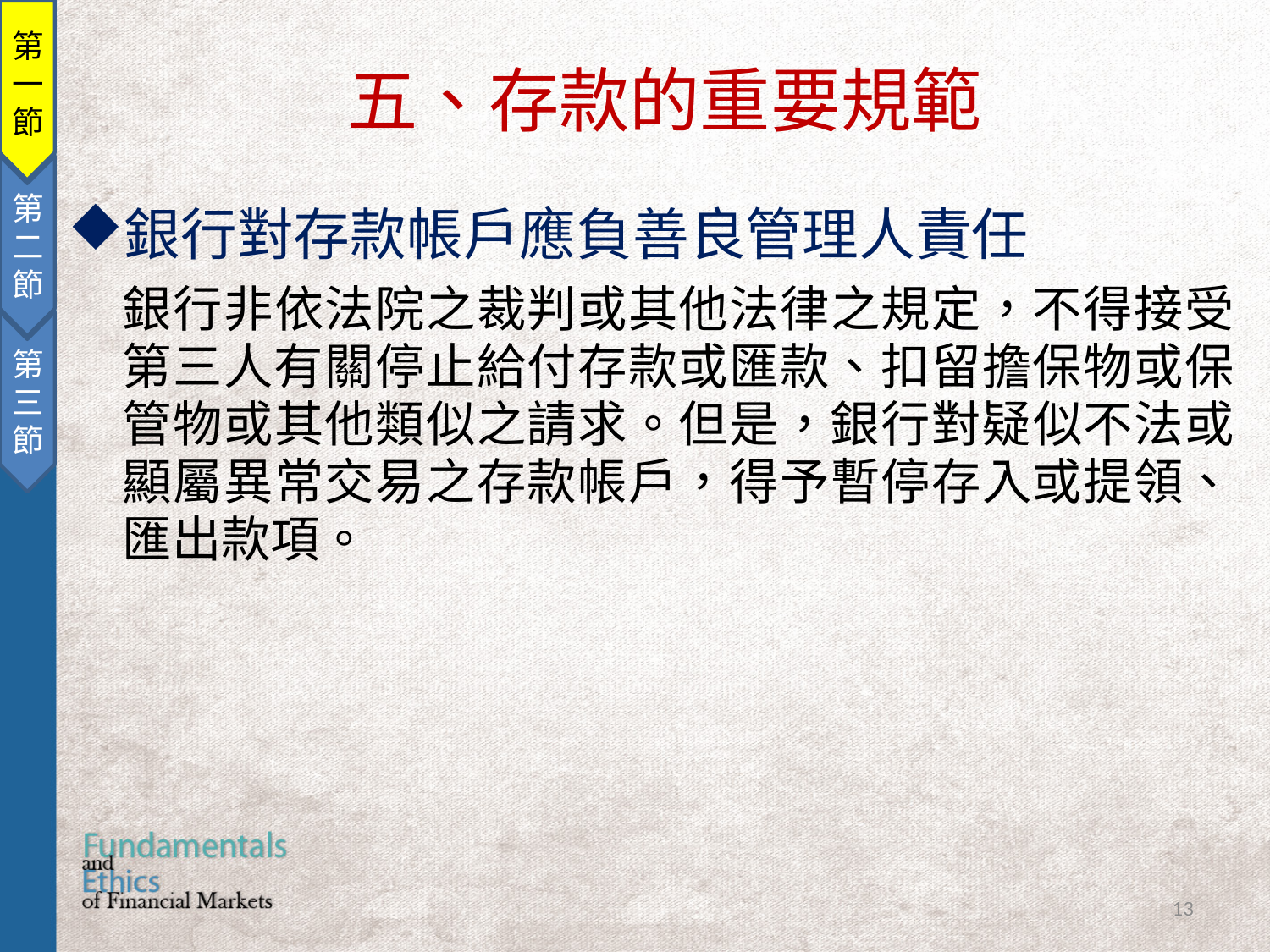

第一節
第二節
第三節
五、存款的重要規範
銀行對存款帳戶應負善良管理人責任
銀行非依法院之裁判或其他法律之規定，不得接受第三人有關停止給付存款或匯款、扣留擔保物或保管物或其他類似之請求。但是，銀行對疑似不法或顯屬異常交易之存款帳戶，得予暫停存入或提領、匯出款項。
13